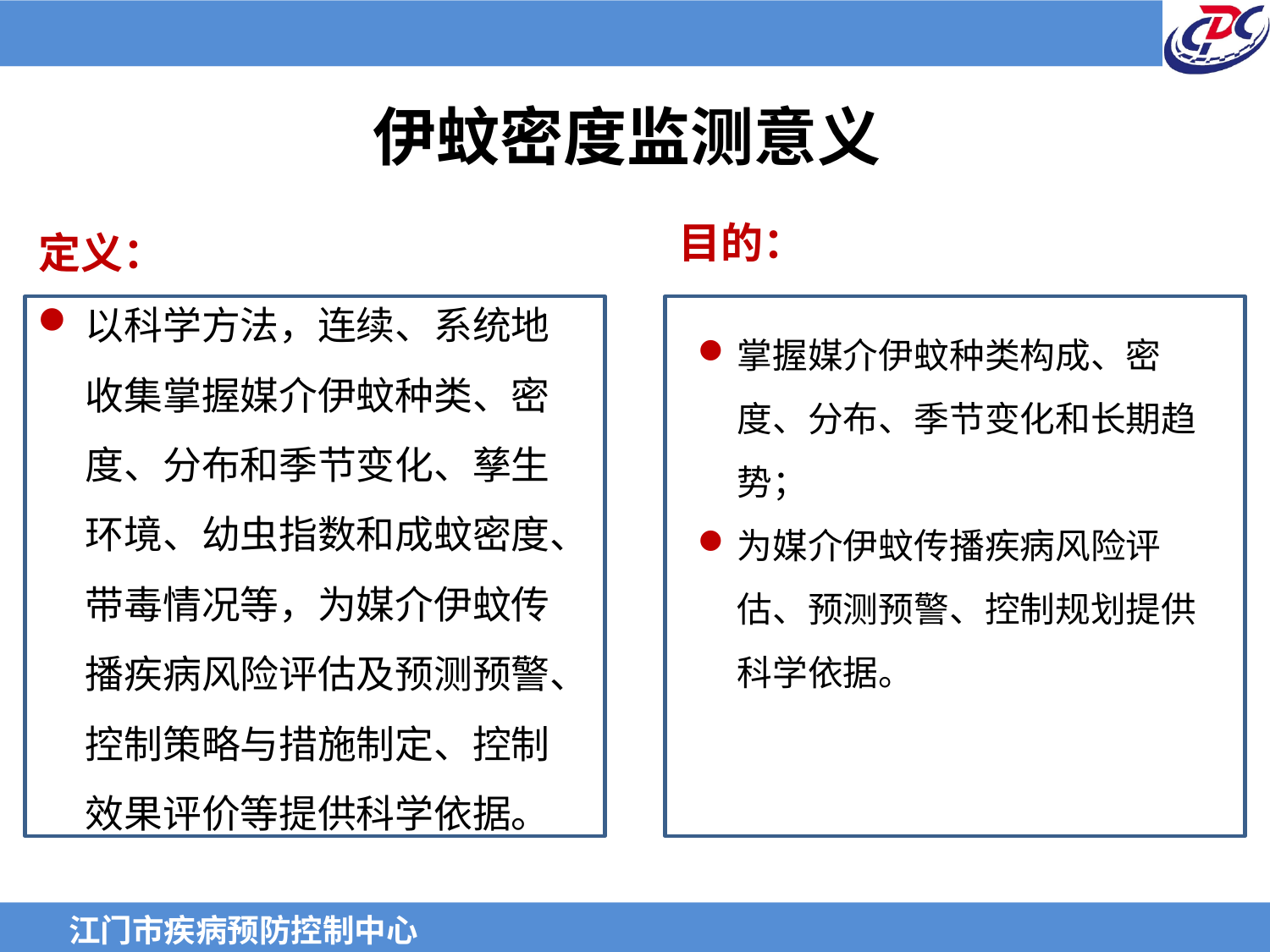

# 伊蚊密度监测意义

以科学方法，连续、系统地收集掌握媒介伊蚊种类、密度、分布和季节变化、孳生环境、幼虫指数和成蚊密度、带毒情况等，为媒介伊蚊传播疾病风险评估及预测预警、控制策略与措施制定、控制效果评价等提供科学依据。
目的：
定义：

掌握媒介伊蚊种类构成、密度、分布、季节变化和长期趋势；
为媒介伊蚊传播疾病风险评估、预测预警、控制规划提供科学依据。